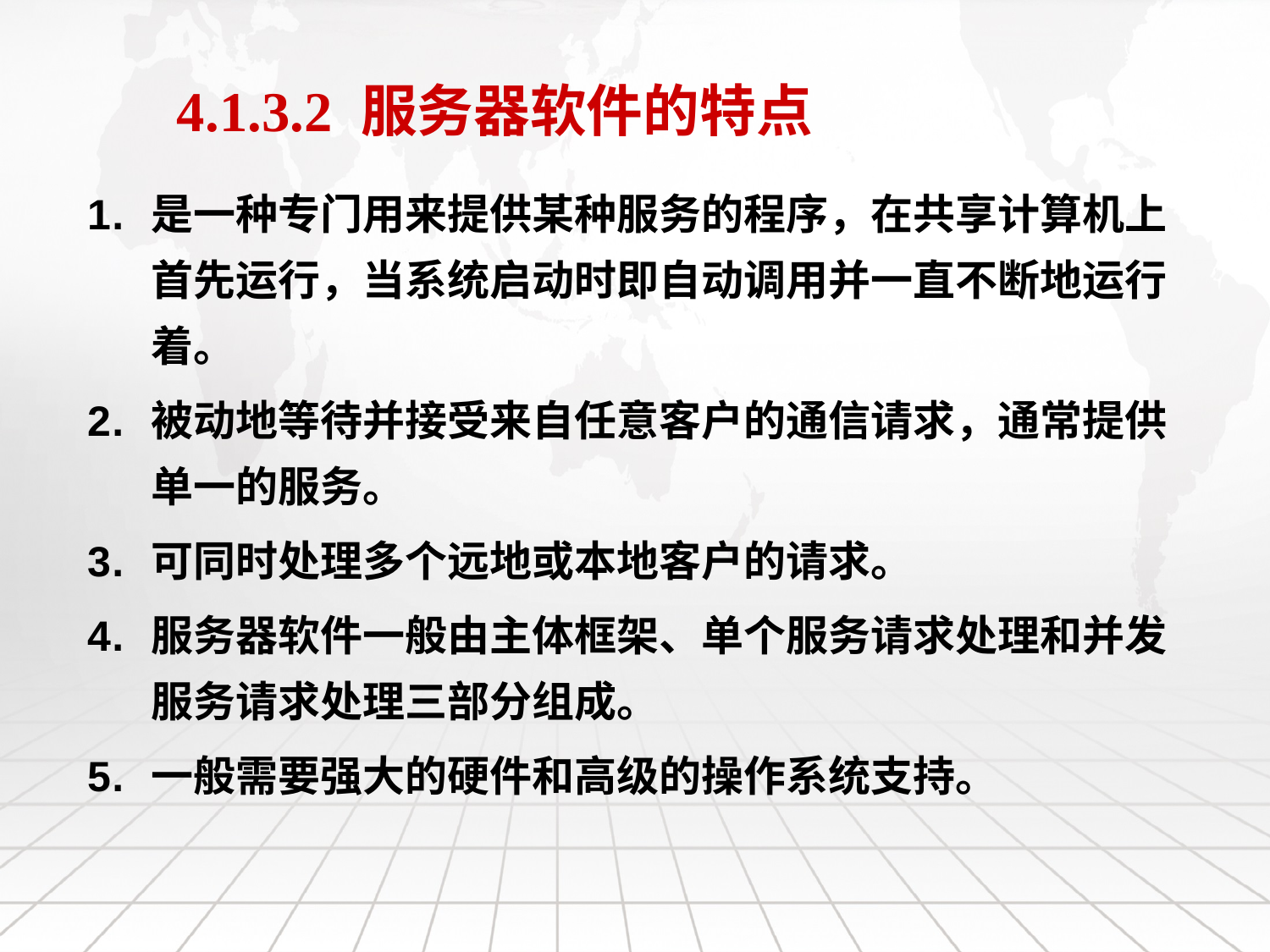

4.1.3.2 服务器软件的特点
是一种专门用来提供某种服务的程序，在共享计算机上首先运行，当系统启动时即自动调用并一直不断地运行着。
被动地等待并接受来自任意客户的通信请求，通常提供单一的服务。
可同时处理多个远地或本地客户的请求。
服务器软件一般由主体框架、单个服务请求处理和并发服务请求处理三部分组成。
一般需要强大的硬件和高级的操作系统支持。